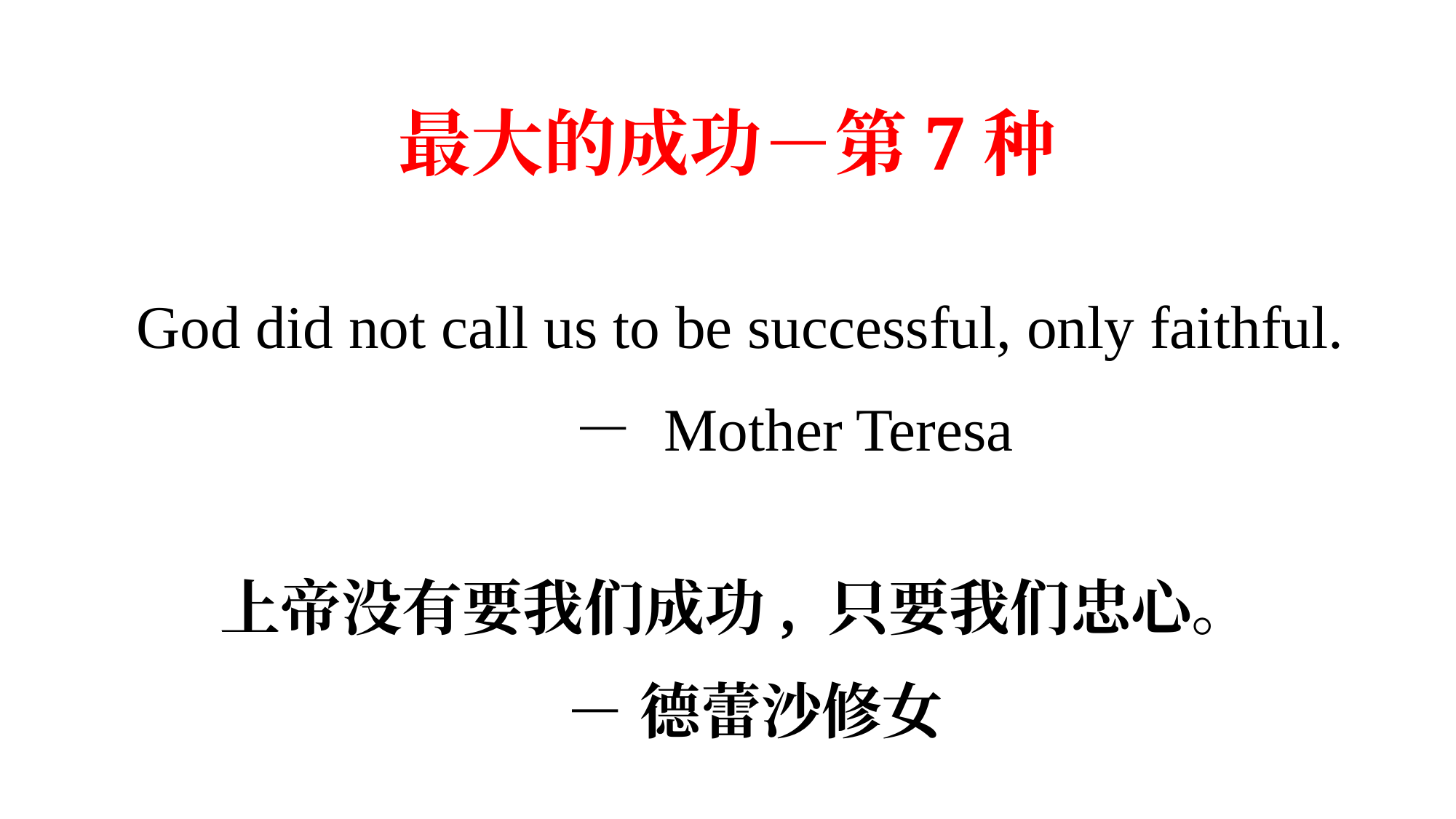

最大的成功－第7种
God did not call us to be successful, only faithful.
				－ Mother Teresa
上帝没有要我们成功, 只要我们忠心。
				－ 德蕾沙修女